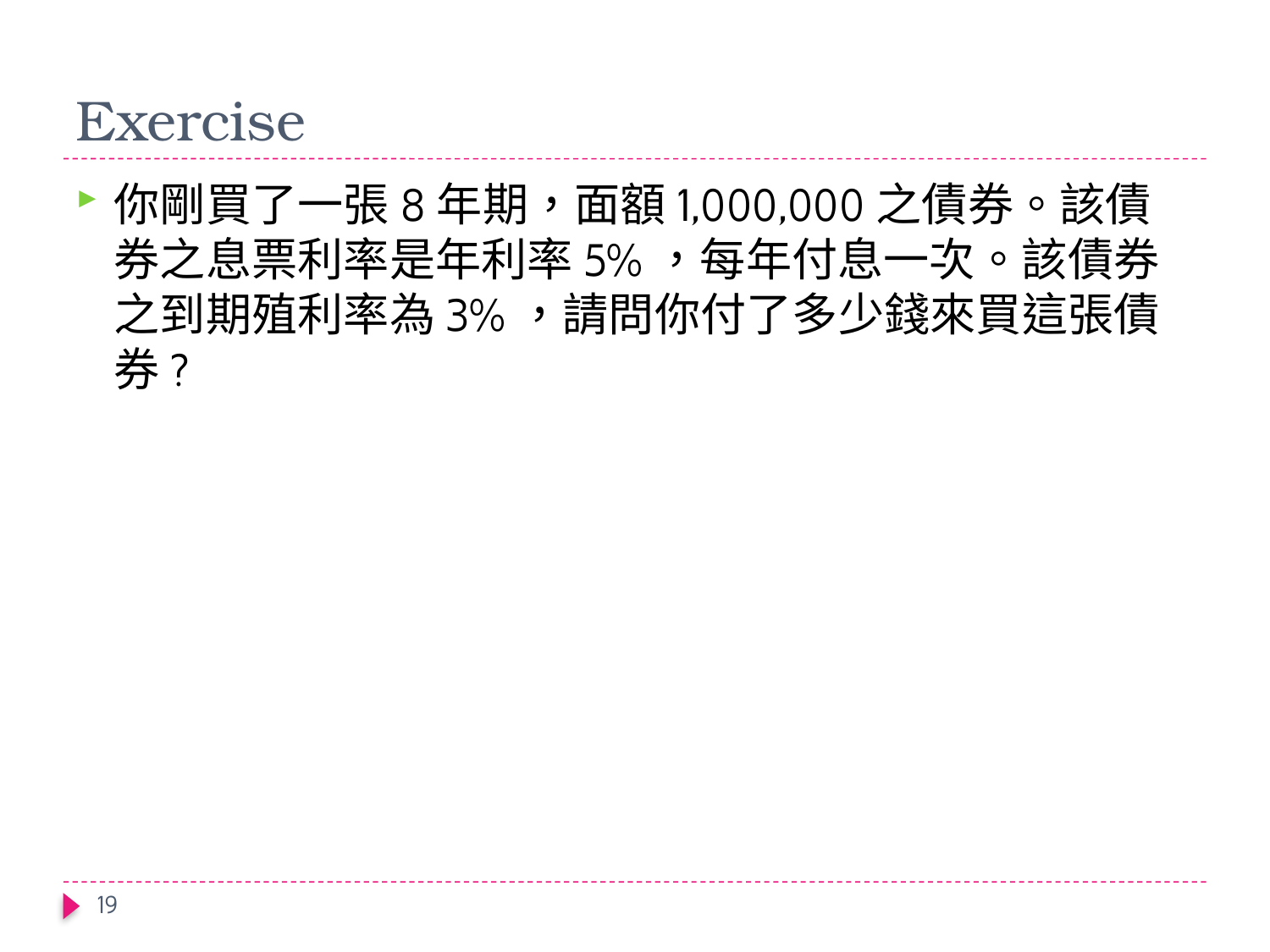

# Exercise
你剛買了一張8年期，面額1,000,000之債券。該債券之息票利率是年利率5%，每年付息一次。該債券之到期殖利率為3%，請問你付了多少錢來買這張債券?
19